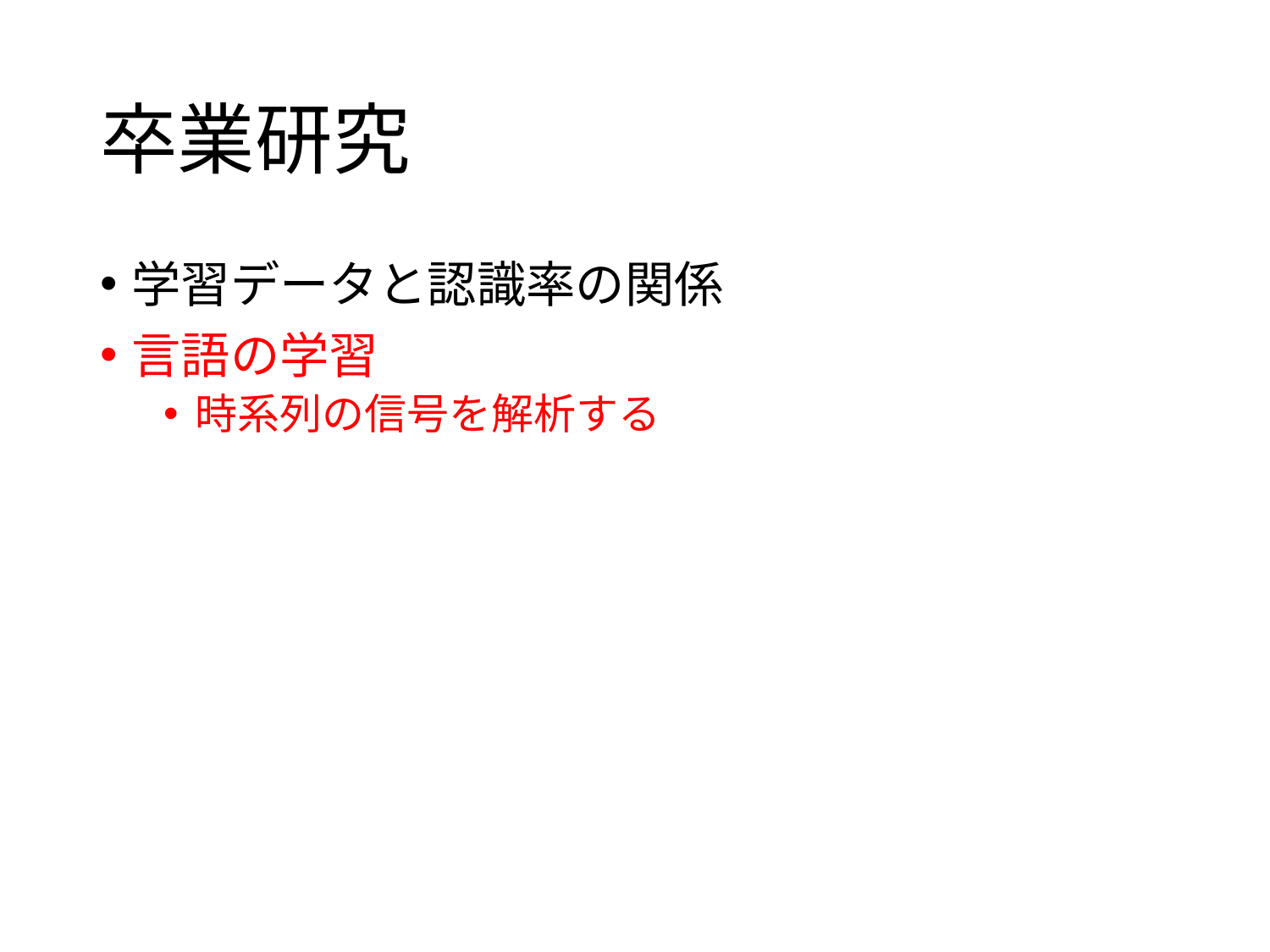

# 卒業研究
学習データと認識率の関係
言語の学習
時系列の信号を解析する